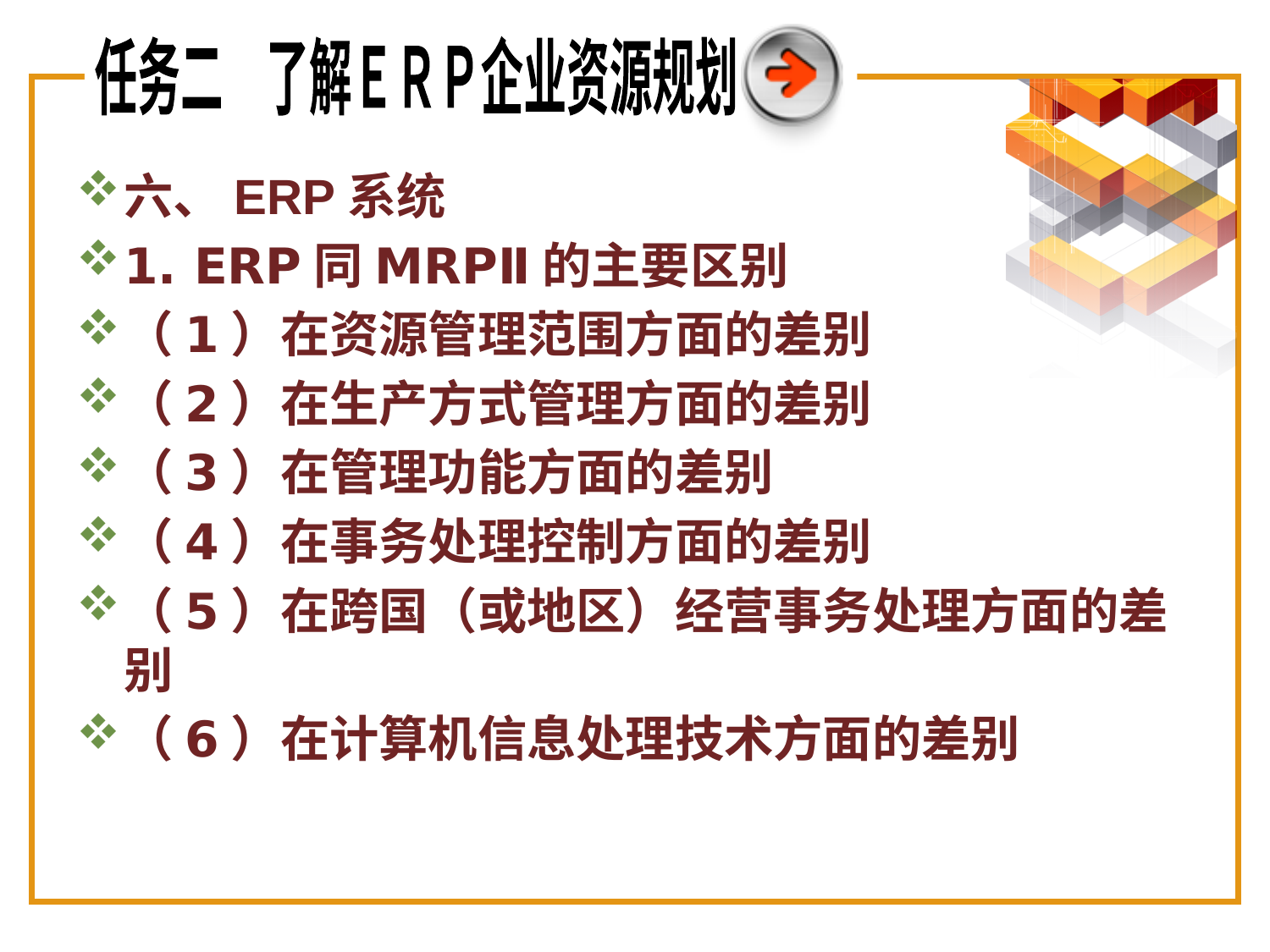

任务二　了解ＥＲＰ企业资源规划
六、ERP系统
1. ERP同MRPⅡ的主要区别
（1）在资源管理范围方面的差别
（2）在生产方式管理方面的差别
（3）在管理功能方面的差别
（4）在事务处理控制方面的差别
（5）在跨国（或地区）经营事务处理方面的差别
（6）在计算机信息处理技术方面的差别